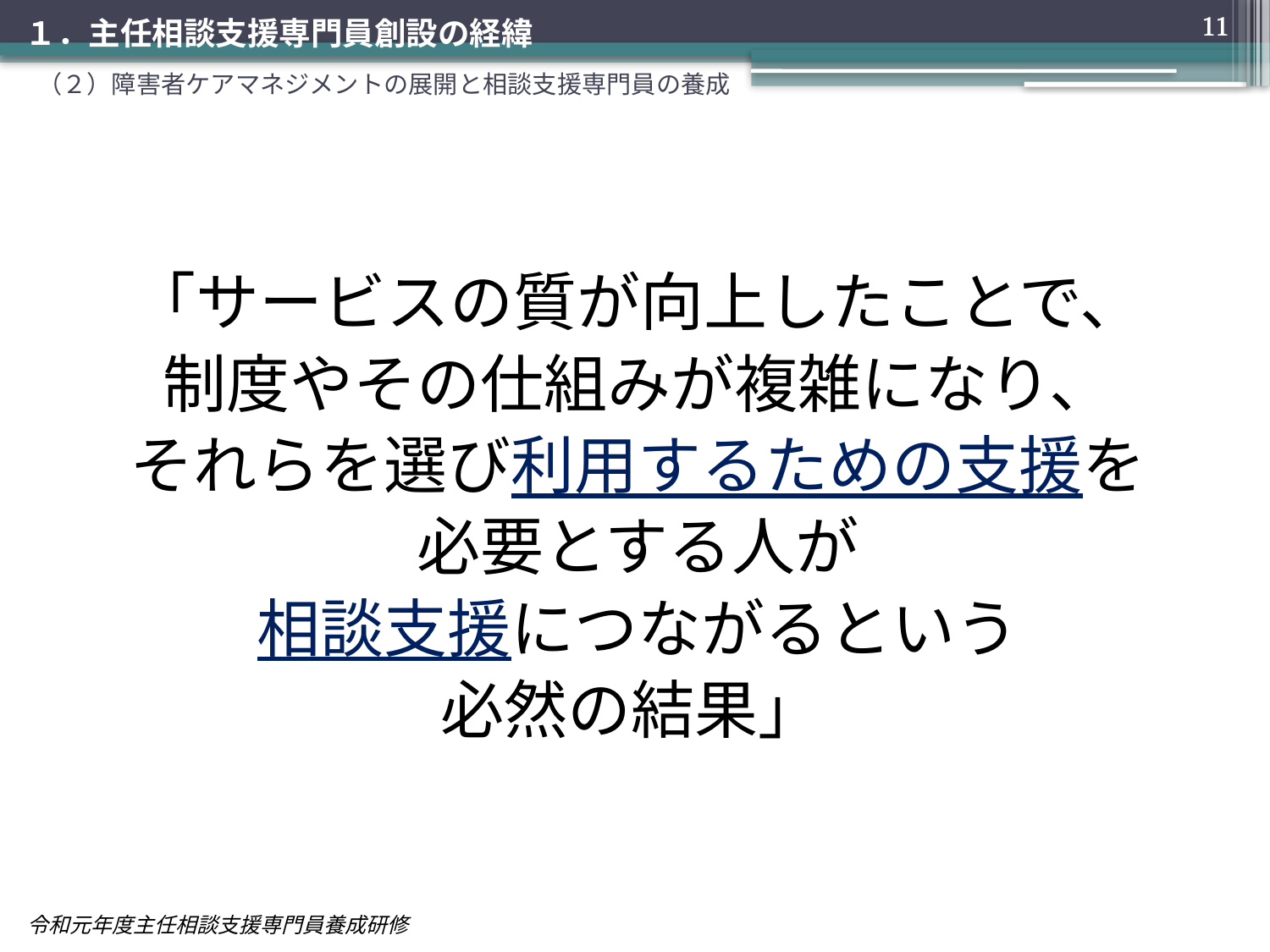

11
１．主任相談支援専門員創設の経緯
（２）障害者ケアマネジメントの展開と相談支援専門員の養成
「サービスの質が向上したことで、
制度やその仕組みが複雑になり、
それらを選び利用するための支援を
必要とする人が
相談支援につながるという
必然の結果」
令和元年度主任相談支援専門員養成研修